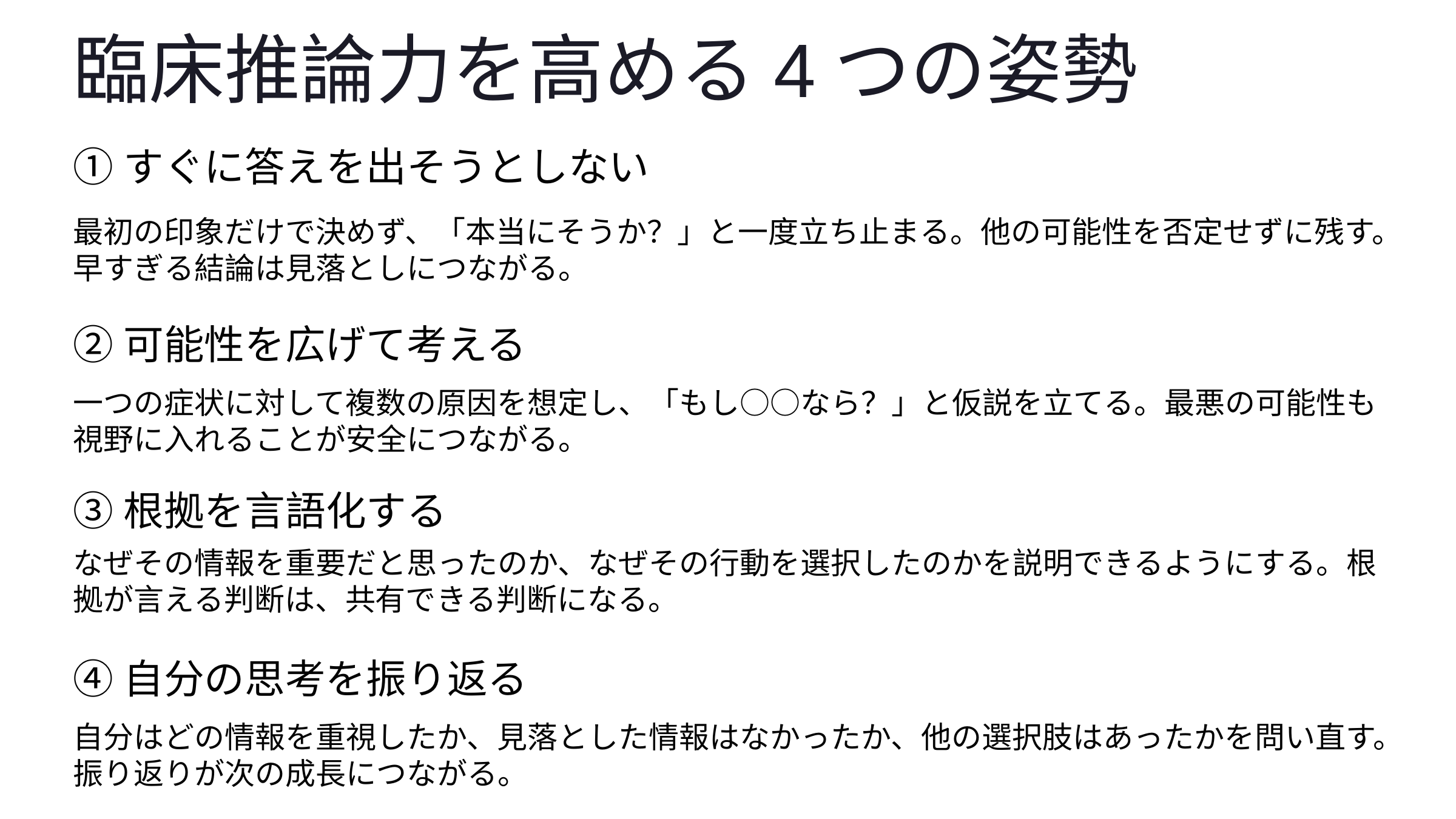

臨床推論力を高める4つの姿勢
①すぐに答えを出そうとしない
最初の印象だけで決めず、「本当にそうか？」と一度立ち止まる。他の可能性を否定せずに残す。早すぎる結論は見落としにつながる。
②可能性を広げて考える
一つの症状に対して複数の原因を想定し、「もし○○なら？」と仮説を立てる。最悪の可能性も視野に入れることが安全につながる。
③根拠を言語化する
なぜその情報を重要だと思ったのか、なぜその行動を選択したのかを説明できるようにする。根拠が言える判断は、共有できる判断になる。
④自分の思考を振り返る
自分はどの情報を重視したか、見落とした情報はなかったか、他の選択肢はあったかを問い直す。振り返りが次の成長につながる。